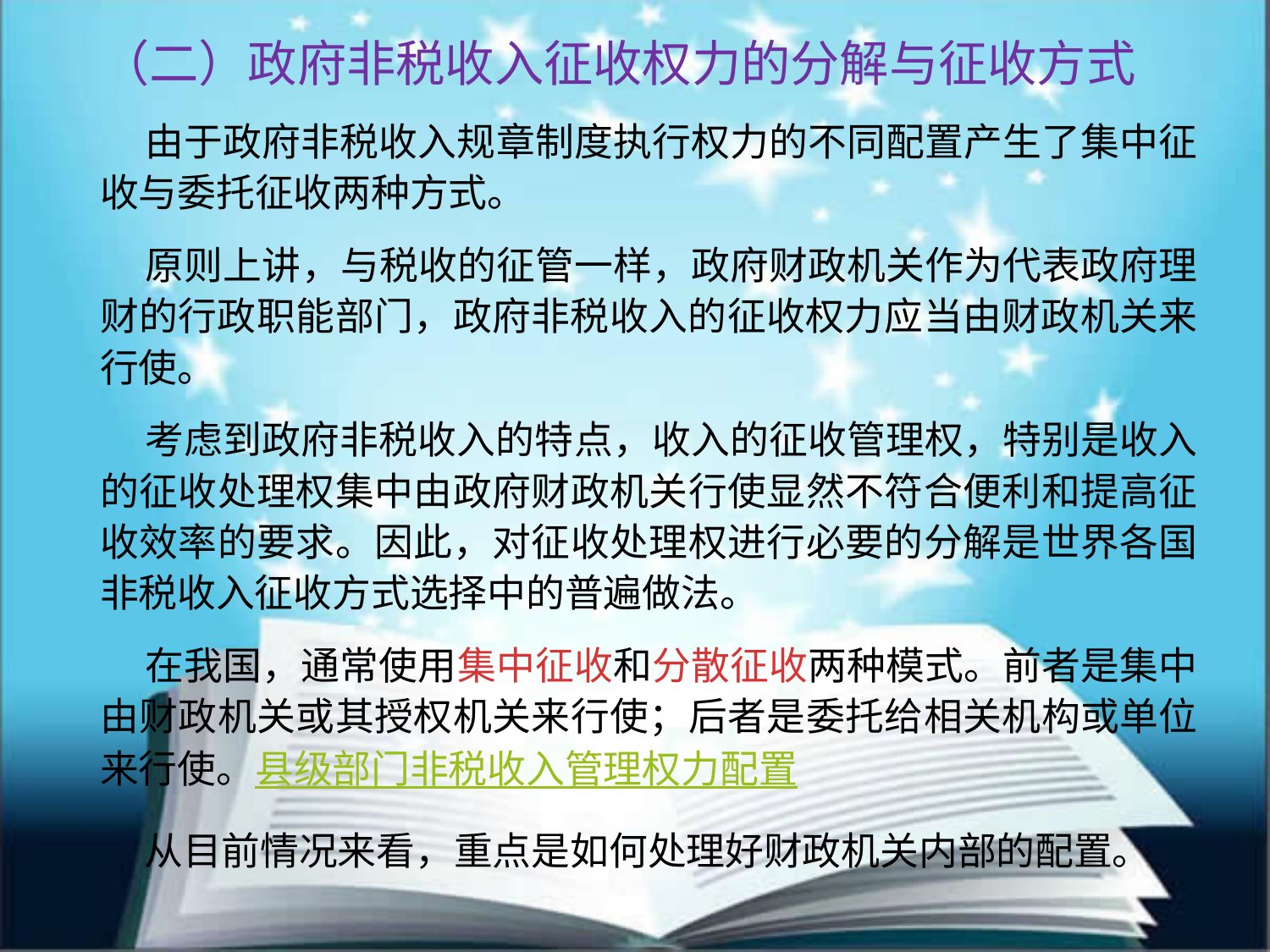

（二）政府非税收入征收权力的分解与征收方式
    由于政府非税收入规章制度执行权力的不同配置产生了集中征收与委托征收两种方式。
    原则上讲，与税收的征管一样，政府财政机关作为代表政府理财的行政职能部门，政府非税收入的征收权力应当由财政机关来行使。
    考虑到政府非税收入的特点，收入的征收管理权，特别是收入的征收处理权集中由政府财政机关行使显然不符合便利和提高征收效率的要求。因此，对征收处理权进行必要的分解是世界各国非税收入征收方式选择中的普遍做法。
    在我国，通常使用集中征收和分散征收两种模式。前者是集中由财政机关或其授权机关来行使；后者是委托给相关机构或单位来行使。县级部门非税收入管理权力配置
    从目前情况来看，重点是如何处理好财政机关内部的配置。